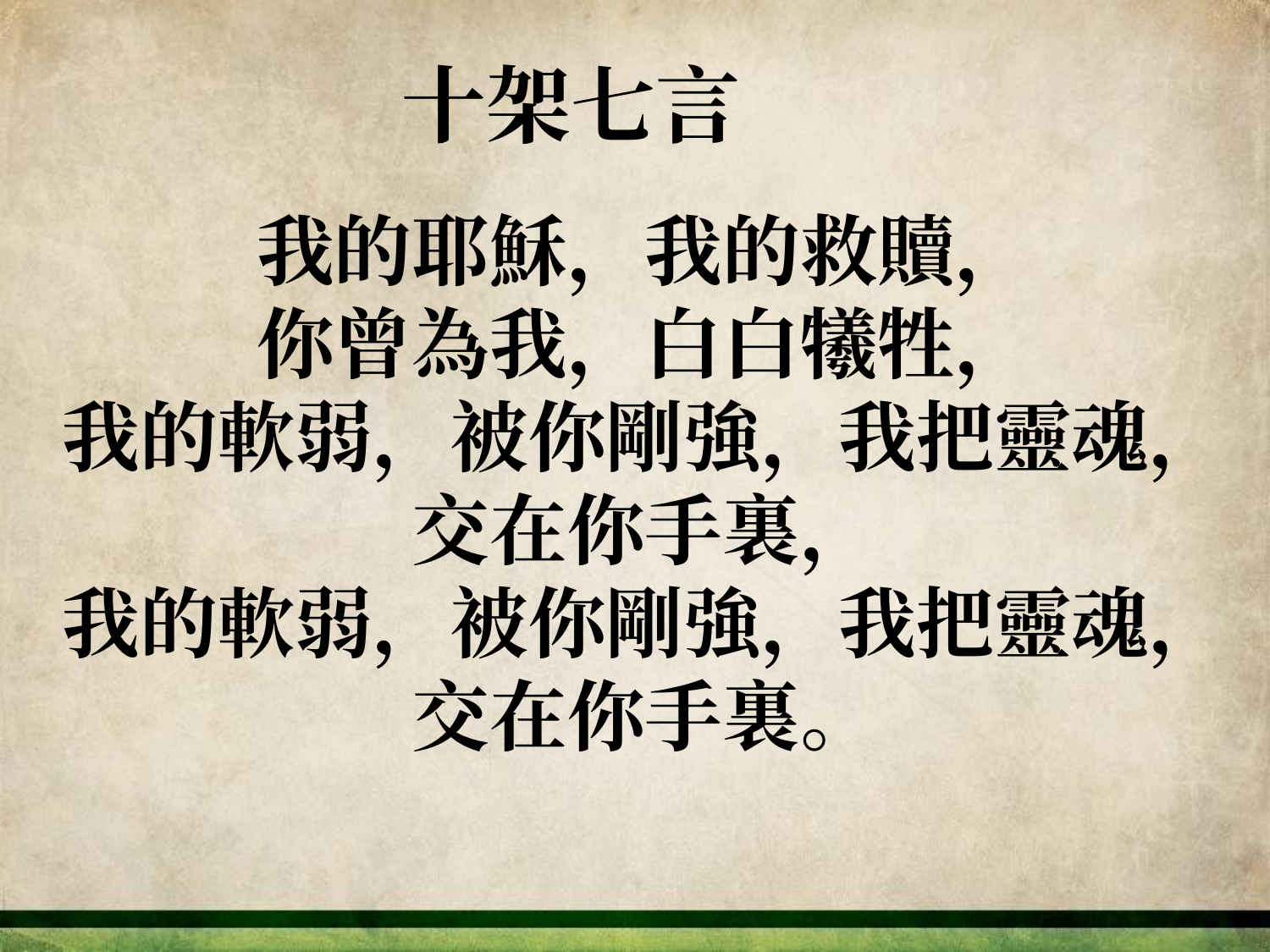

十架七言
我的耶穌，我的救贖，
你曾為我，白白犧牲，
我的軟弱，被你剛強，我把靈魂，交在你手裏，
我的軟弱，被你剛強，我把靈魂，交在你手裏。